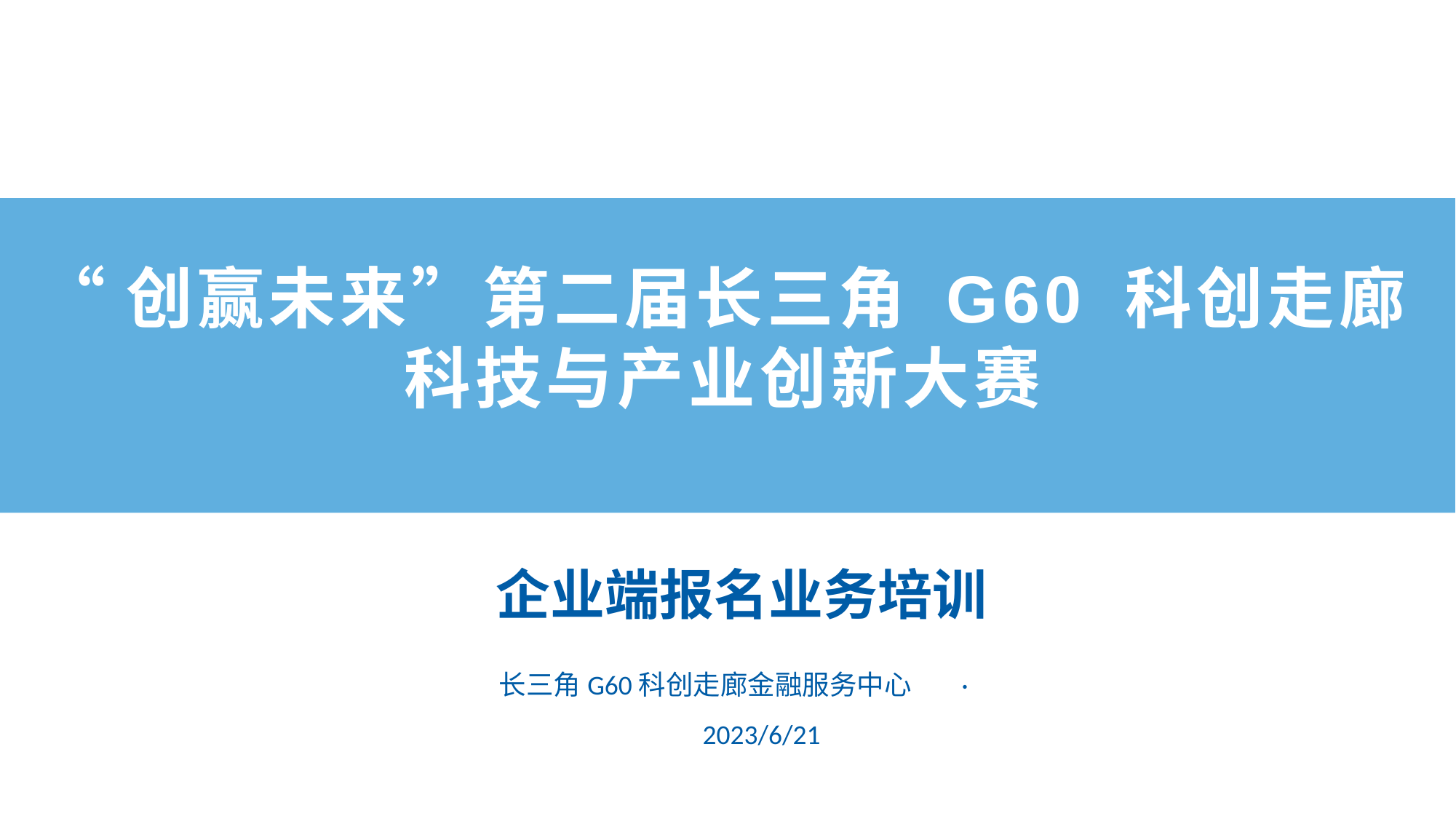

“创赢未来”第二届长三角 G60 科创走廊
科技与产业创新大赛
企业端报名业务培训
长三角G60科创走廊金融服务中心       ·
  2023/6/21